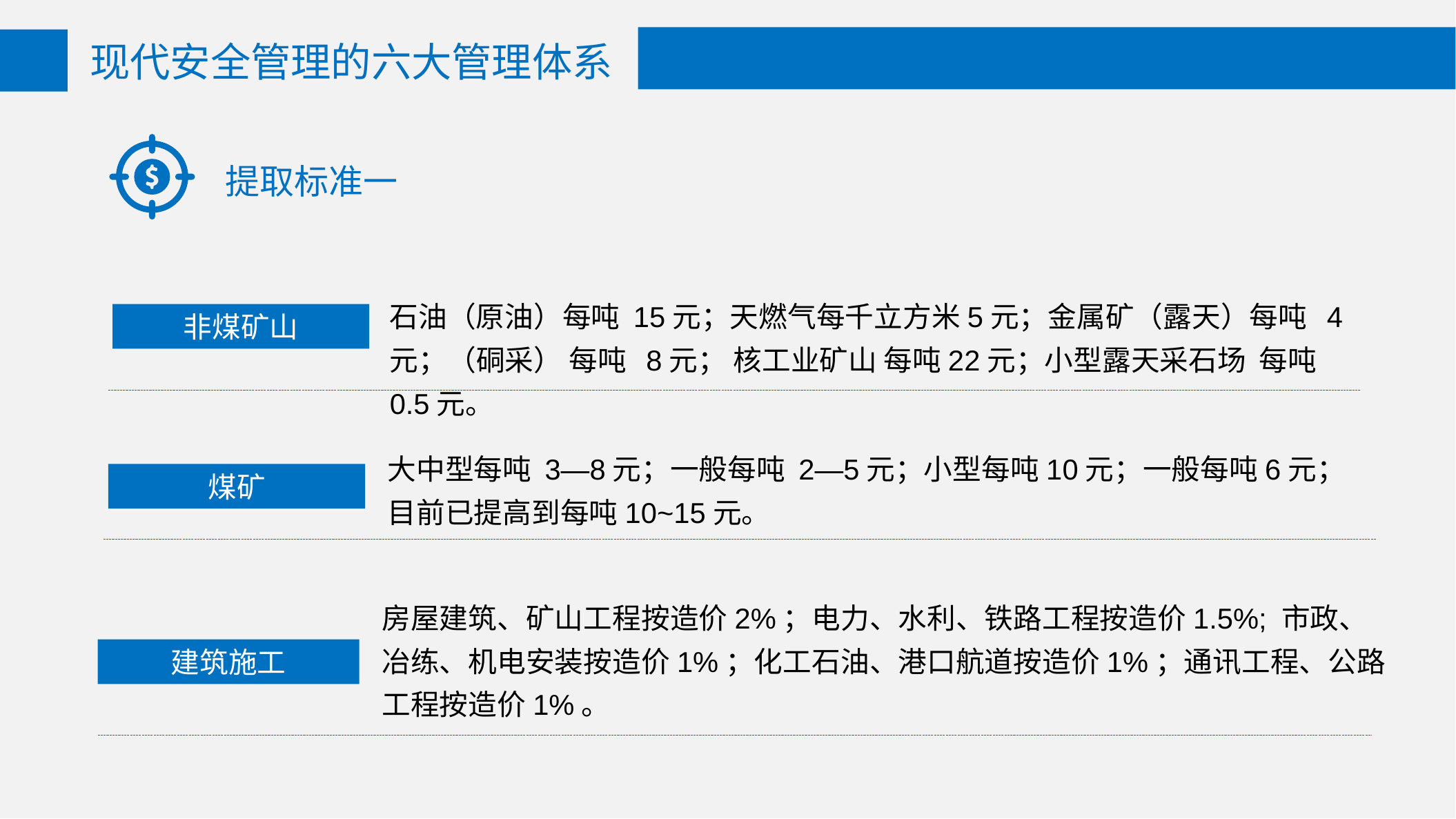

现代安全管理的六大管理体系

提取标准一
石油（原油）每吨 15元；天燃气每千立方米5元；金属矿（露天）每吨  4元；（硐采） 每吨  8元； 核工业矿山 每吨22元；小型露天采石场  每吨  0.5元。
非煤矿山
大中型每吨 3—8元；一般每吨 2—5元；小型每吨10元；一般每吨6元；目前已提高到每吨10~15元。
煤矿
房屋建筑、矿山工程按造价2%；电力、水利、铁路工程按造价1.5%; 市政、冶练、机电安装按造价1%；化工石油、港口航道按造价1%；通讯工程、公路工程按造价1%。
建筑施工